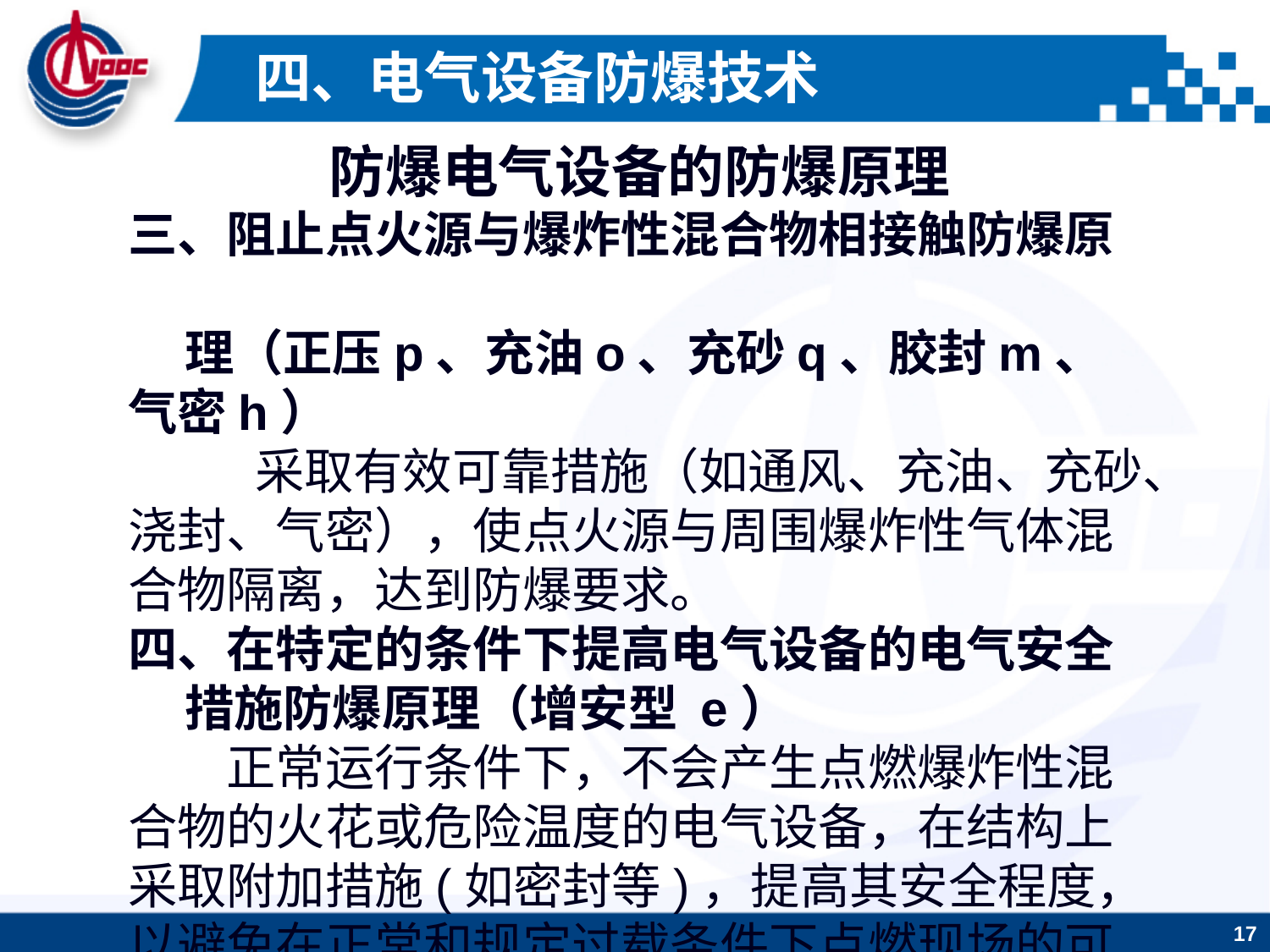

四、电气设备防爆技术
防爆电气设备的防爆原理
三、阻止点火源与爆炸性混合物相接触防爆原
    理（正压p、充油o、充砂q、胶封m、气密h）
	采取有效可靠措施（如通风、充油、充砂、浇封、气密），使点火源与周围爆炸性气体混合物隔离，达到防爆要求。
四、在特定的条件下提高电气设备的电气安全
    措施防爆原理（增安型 e）
正常正常运行条件下，不会产生点燃爆炸性混合物的火花或危险温度的电气设备，在结构上采取附加措施(如密封等)，提高其安全程度， 以避免在正常和规定过载条件下点燃现场的可燃性气体。